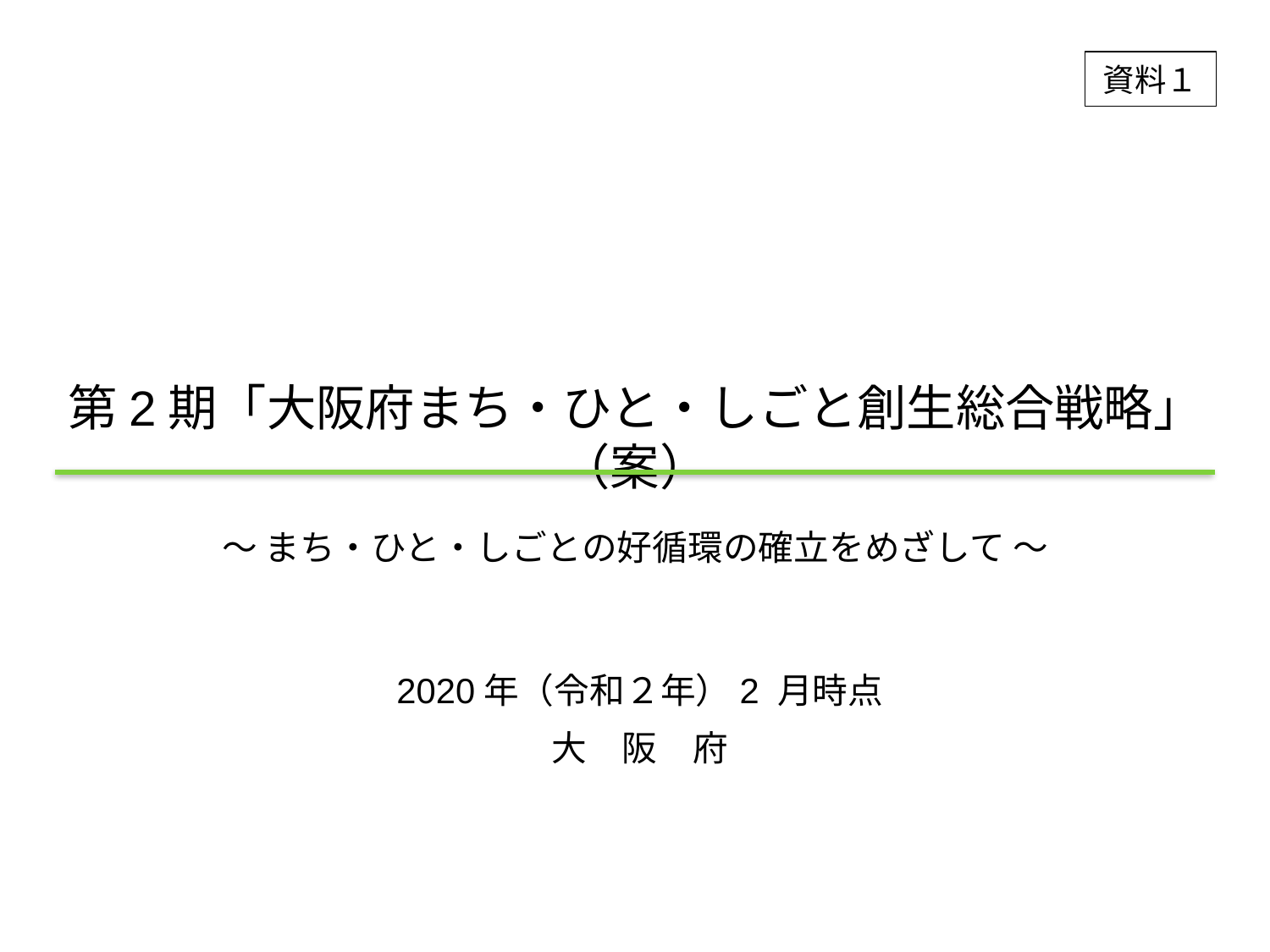

資料１
第2期「大阪府まち・ひと・しごと創生総合戦略」（案）

～ まち・ひと・しごとの好循環の確立をめざして ～
2020年（令和２年）2 月時点
大　阪　府